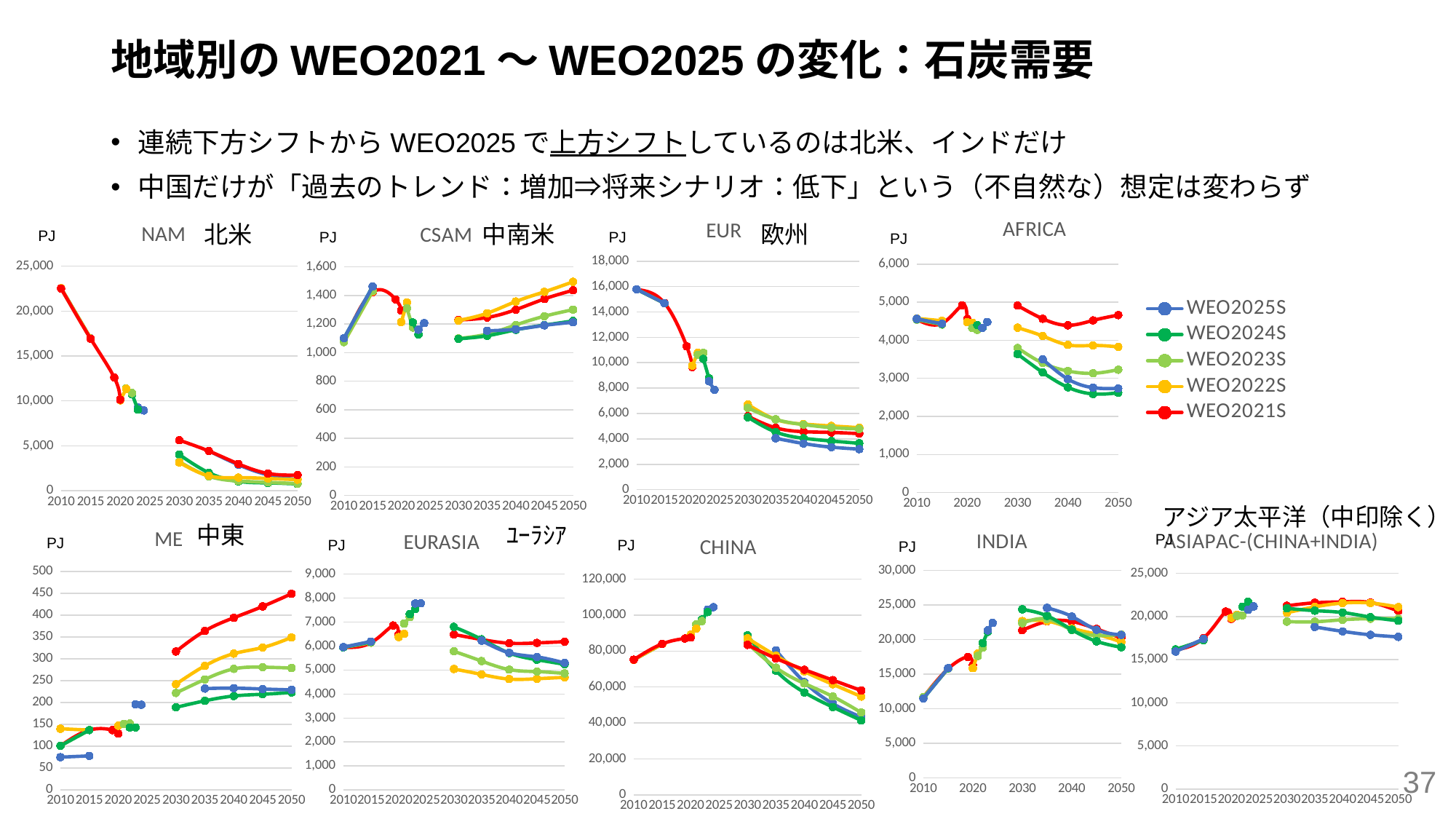

# 地域別のWEO2021～WEO2025の変化：石炭需要
連続下方シフトからWEO2025で上方シフトしているのは北米、インドだけ
中国だけが「過去のトレンド：増加⇒将来シナリオ：低下」という（不自然な）想定は変わらず

### Chart:

| Category | WEO2025S | WEO2024S | WEO2023S | WEO2022S | WEO2021S |
|---|---|---|---|---|---|

### Chart:

| Category | WEO2025S | WEO2024S | WEO2023S | WEO2022S | WEO2021S |
|---|---|---|---|---|---|

### Chart:

| Category | WEO2021S | WEO2022S | WEO2023S | WEO2024S | WEO2025S |
|---|---|---|---|---|---|

### Chart:

| Category | WEO2025S | WEO2024S | WEO2023S | WEO2022S | WEO2021S |
|---|---|---|---|---|---|
北米	中南米	欧州
PJ
PJ
PJ
PJ
アジア太平洋（中印除く）

### Chart:

| Category | WEO2025S | WEO2024S | WEO2023S | WEO2022S | WEO2021S |
|---|---|---|---|---|---|

### Chart:

| Category | WEO2025S | WEO2024S | WEO2023S | WEO2022S | WEO2021S |
|---|---|---|---|---|---|

### Chart:

| Category | WEO2025S | WEO2024S | WEO2023S | WEO2022S | WEO2021S |
|---|---|---|---|---|---|
中東	ﾕｰﾗｼｱ

### Chart:

| Category | WEO2025S | WEO2024S | WEO2023S | WEO2022S | WEO2021S |
|---|---|---|---|---|---|

### Chart:

| Category | WEO2021S | WEO2022S | WEO2023S | WEO2024S | WEO2025S |
|---|---|---|---|---|---|
PJ
PJ
PJ
PJ
PJ
37